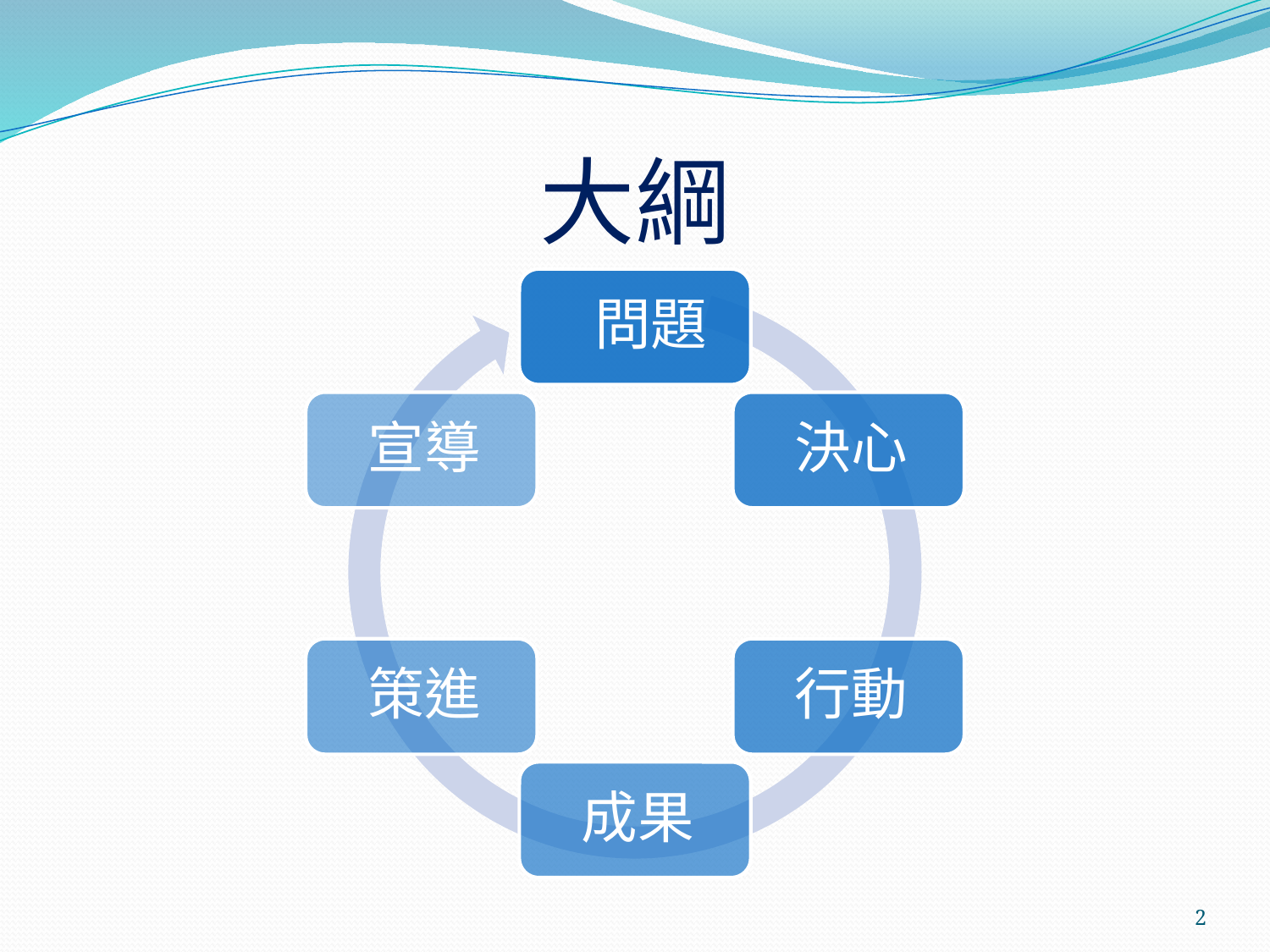

# 大綱
 問題
決心
行動
成果
策進
宣導
2